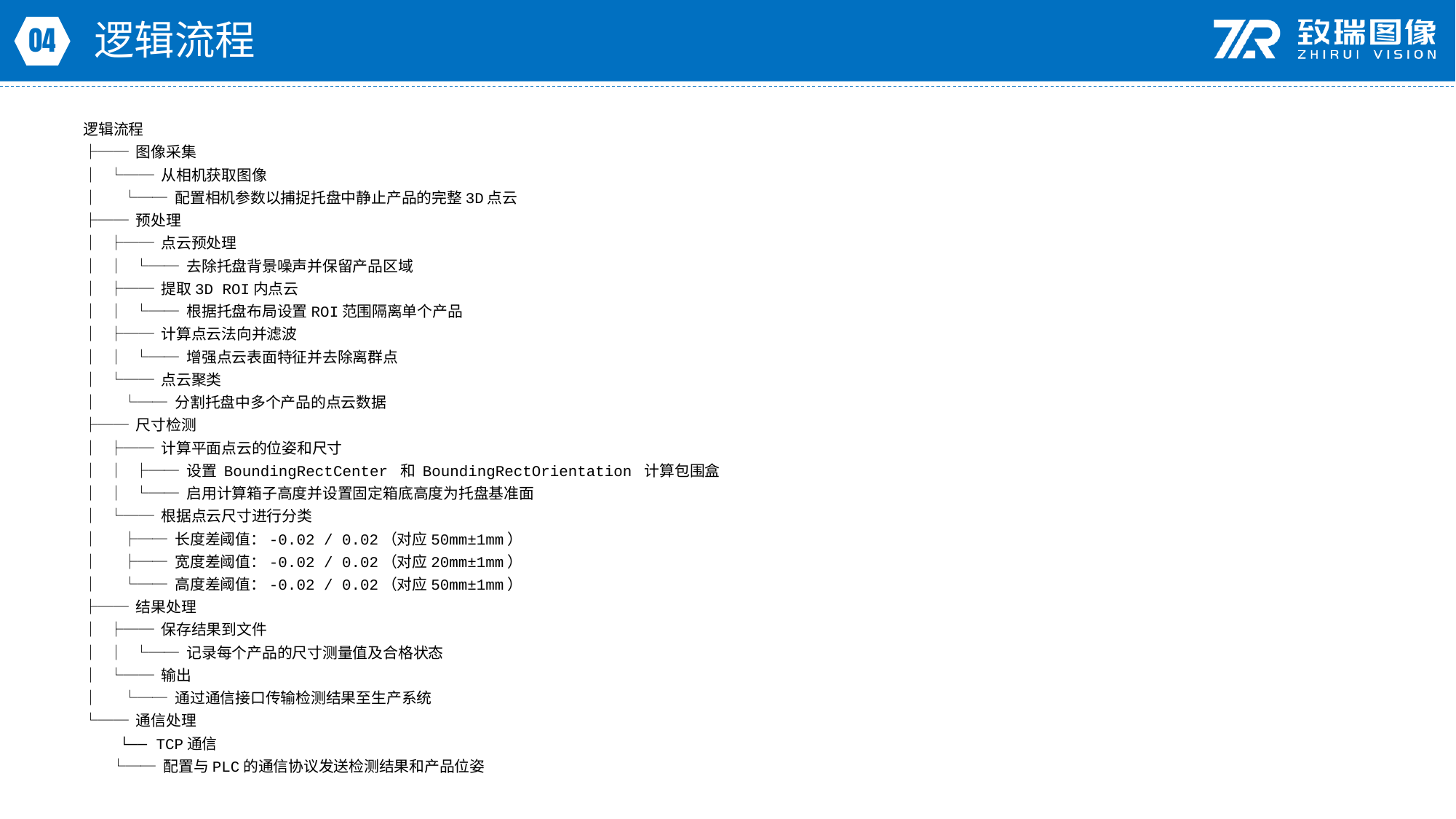

逻辑流程
04

逻辑流程
├── 图像采集
│   └── 从相机获取图像
│       └── 配置相机参数以捕捉托盘中静止产品的完整3D点云
├── 预处理
│   ├── 点云预处理
│   │   └── 去除托盘背景噪声并保留产品区域
│   ├── 提取3D ROI内点云
│   │   └── 根据托盘布局设置ROI范围隔离单个产品
│   ├── 计算点云法向并滤波
│   │   └── 增强点云表面特征并去除离群点
│   └── 点云聚类
│       └── 分割托盘中多个产品的点云数据
├── 尺寸检测
│   ├── 计算平面点云的位姿和尺寸
│   │   ├── 设置 BoundingRectCenter 和 BoundingRectOrientation 计算包围盒
│   │   └── 启用计算箱子高度并设置固定箱底高度为托盘基准面
│   └── 根据点云尺寸进行分类
│       ├── 长度差阈值：-0.02 / 0.02（对应50mm±1mm）
│       ├── 宽度差阈值：-0.02 / 0.02（对应20mm±1mm）
│       └── 高度差阈值：-0.02 / 0.02（对应50mm±1mm）
├── 结果处理
│   ├── 保存结果到文件
│   │   └── 记录每个产品的尺寸测量值及合格状态
│   └── 输出
│       └── 通过通信接口传输检测结果至生产系统
└── 通信处理
    └── TCP通信
        └── 配置与PLC的通信协议发送检测结果和产品位姿